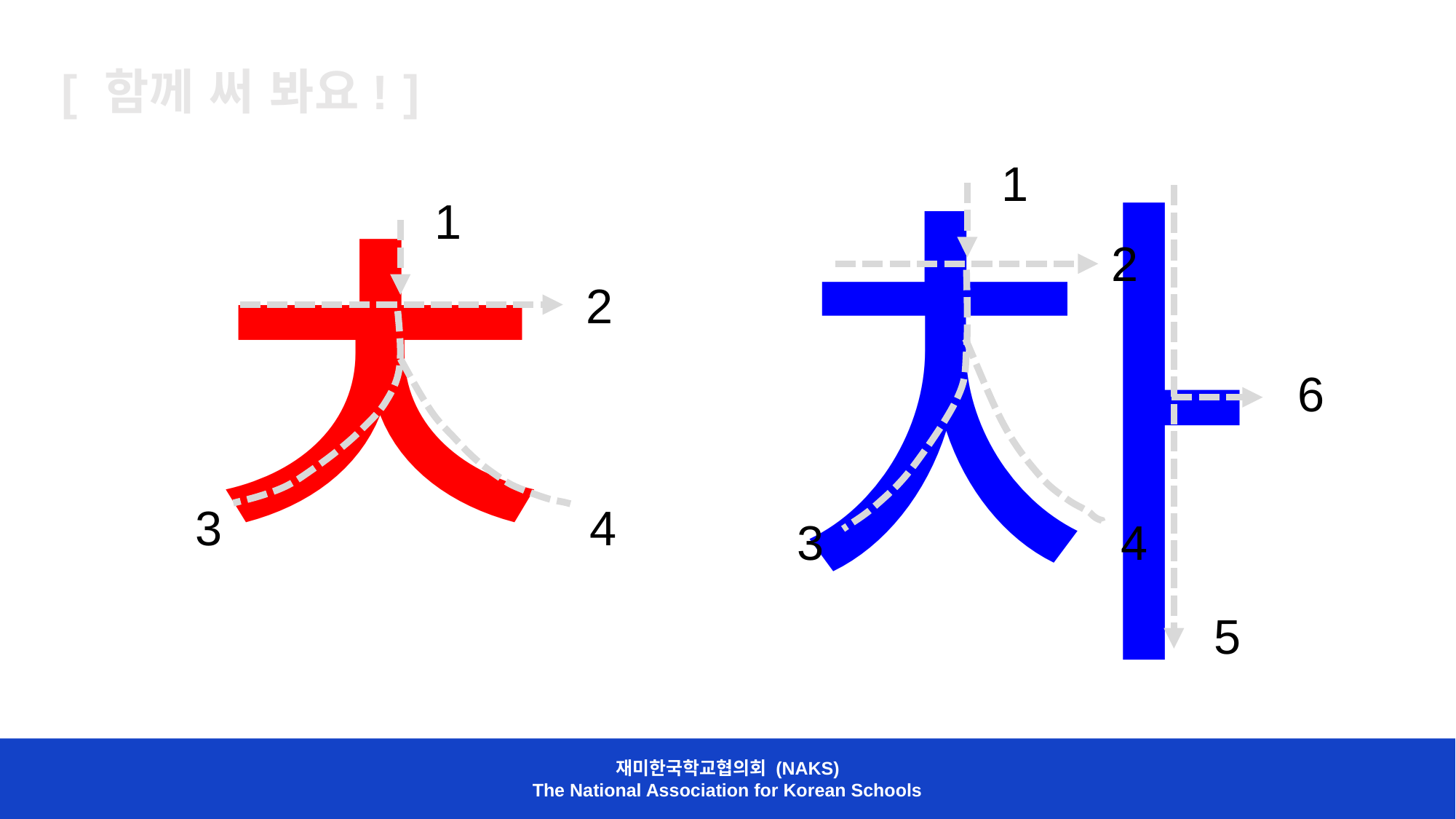

[ 함께 써 봐요! ]
ㅊ
차
1
1
2

2

6

3
4
3
4
5
재미한국학교협의회 (NAKS)
The National Association for Korean Schools